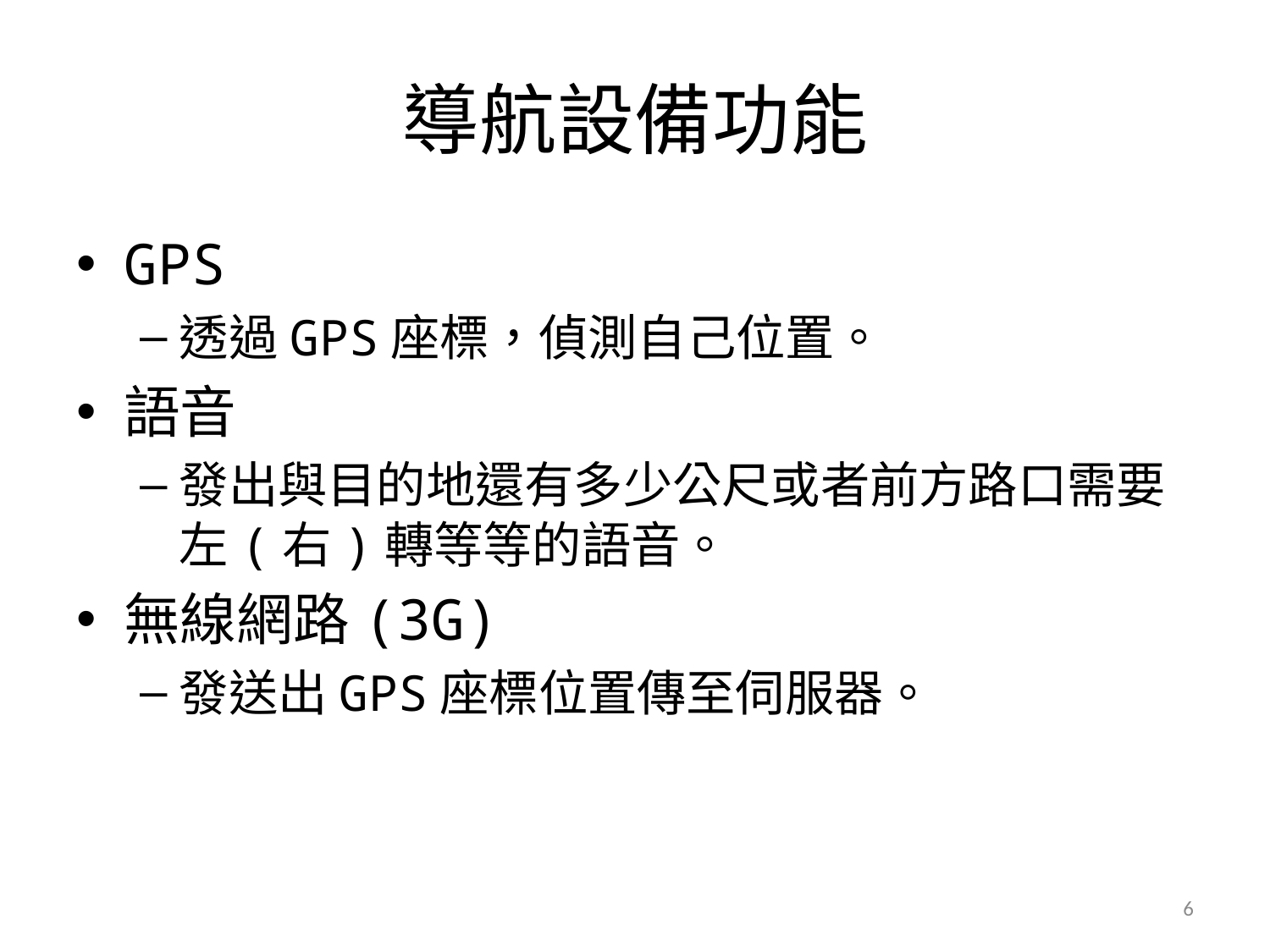

# 導航設備功能
GPS
透過GPS座標，偵測自己位置。
語音
發出與目的地還有多少公尺或者前方路口需要左(右)轉等等的語音。
無線網路(3G)
發送出GPS座標位置傳至伺服器。

6